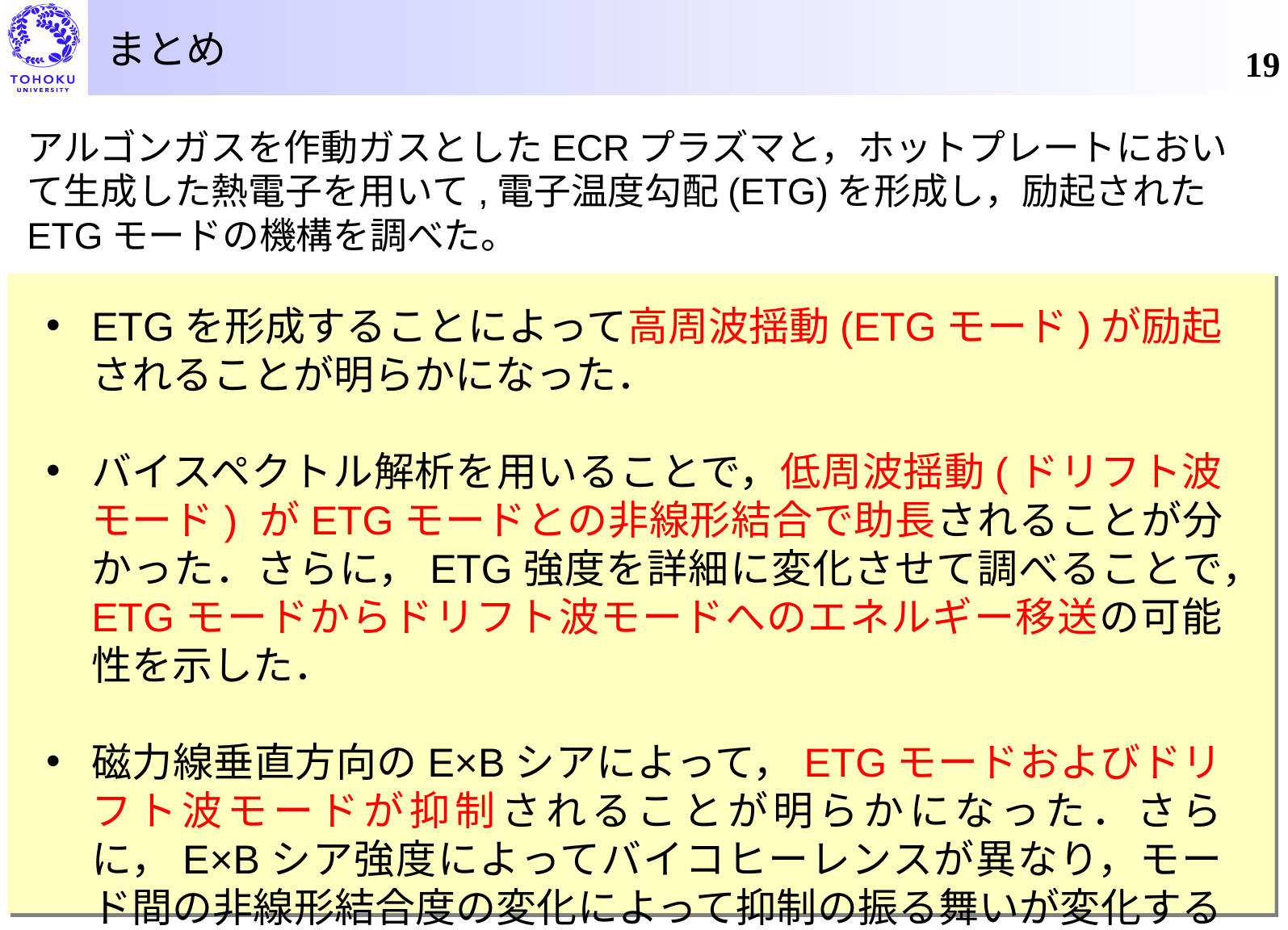

まとめ
19
アルゴンガスを作動ガスとしたECRプラズマと，ホットプレートにおいて生成した熱電子を用いて,電子温度勾配(ETG)を形成し，励起されたETGモードの機構を調べた。

ETGを形成することによって高周波揺動(ETGモード)が励起されることが明らかになった．

バイスペクトル解析を用いることで，低周波揺動(ドリフト波モード) がETGモードとの非線形結合で助長されることが分かった．さらに，ETG強度を詳細に変化させて調べることで，ETGモードからドリフト波モードへのエネルギー移送の可能性を示した．

磁力線垂直方向のE×Bシアによって，ETGモードおよびドリフト波モードが抑制されることが明らかになった．さらに，E×Bシア強度によってバイコヒーレンスが異なり，モード間の非線形結合度の変化によって抑制の振る舞いが変化することが分かった．